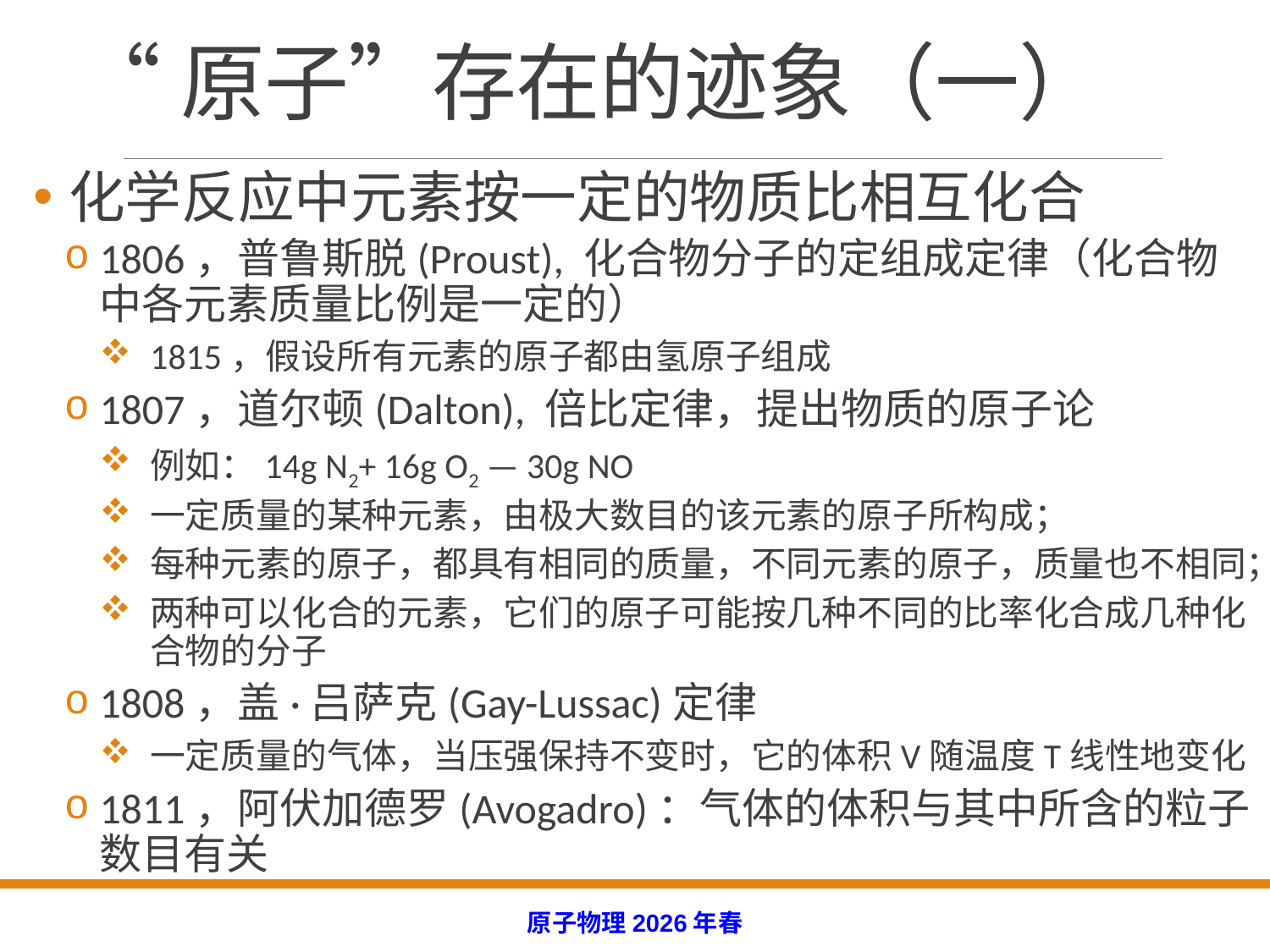

# “原子”存在的迹象（一）
化学反应中元素按一定的物质比相互化合
1806，普鲁斯脱(Proust), 化合物分子的定组成定律（化合物中各元素质量比例是一定的）
1815，假设所有元素的原子都由氢原子组成
1807，道尔顿(Dalton), 倍比定律，提出物质的原子论
例如：14g N2+ 16g O2 — 30g NO
一定质量的某种元素，由极大数目的该元素的原子所构成；
每种元素的原子，都具有相同的质量，不同元素的原子，质量也不相同；
两种可以化合的元素，它们的原子可能按几种不同的比率化合成几种化合物的分子
1808，盖·吕萨克(Gay-Lussac)定律
一定质量的气体，当压强保持不变时，它的体积V随温度T线性地变化
1811，阿伏加德罗(Avogadro)：气体的体积与其中所含的粒子数目有关
原子物理2026年春
8